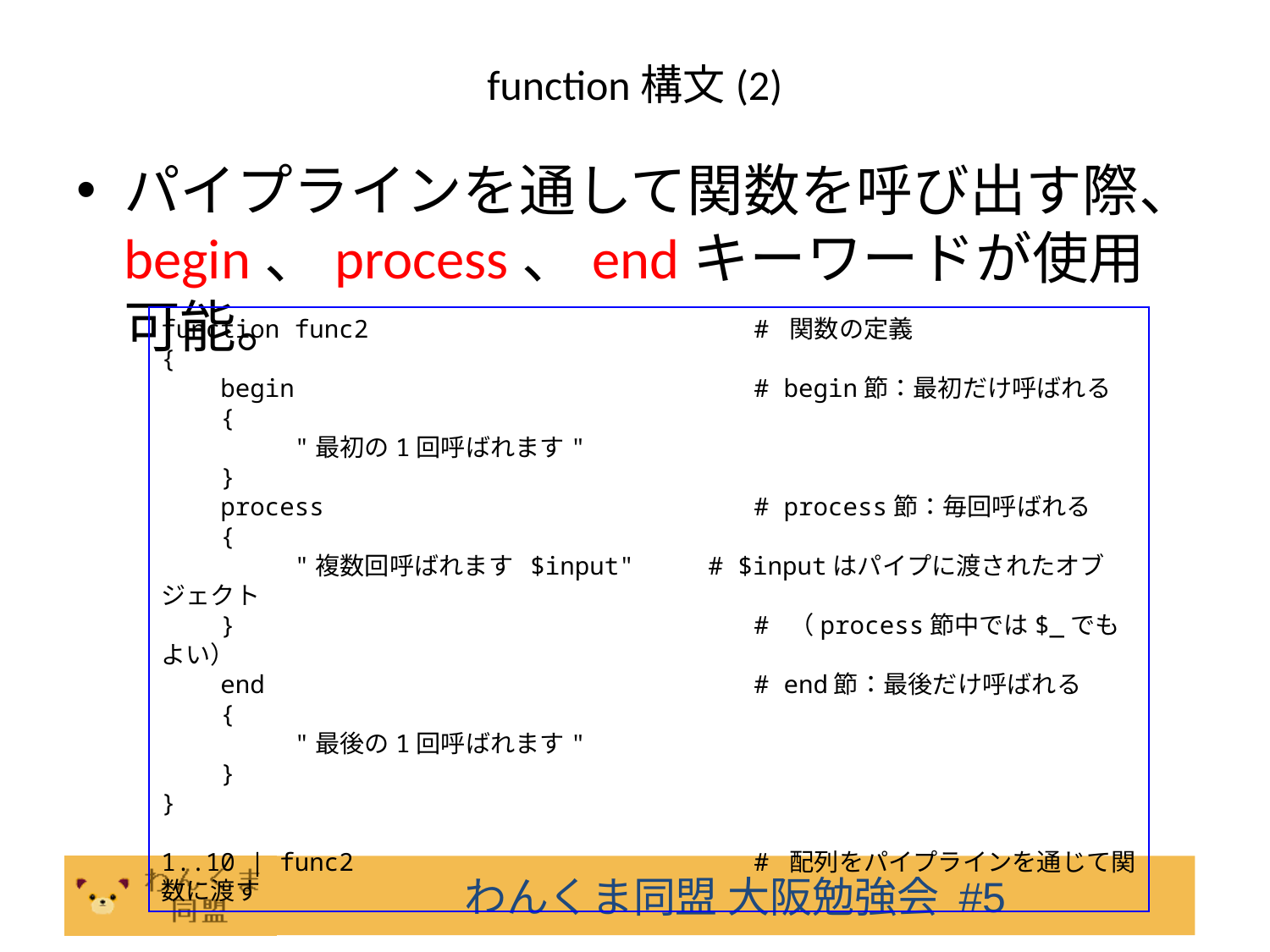

# function構文(2)
パイプラインを通して関数を呼び出す際、begin、process、endキーワードが使用可能。
function func2                          # 関数の定義
{
    begin                               # begin節：最初だけ呼ばれる
    {
         "最初の1回呼ばれます"
    }
    process                             # process節：毎回呼ばれる
    {
         "複数回呼ばれます  $input"     # $inputはパイプに渡されたオブジェクト
    }                                   # （process節中では$_でもよい）
    end                                 # end節：最後だけ呼ばれる
    {
         "最後の1回呼ばれます"
    }
}

1..10 | func2                           # 配列をパイプラインを通じて関数に渡す